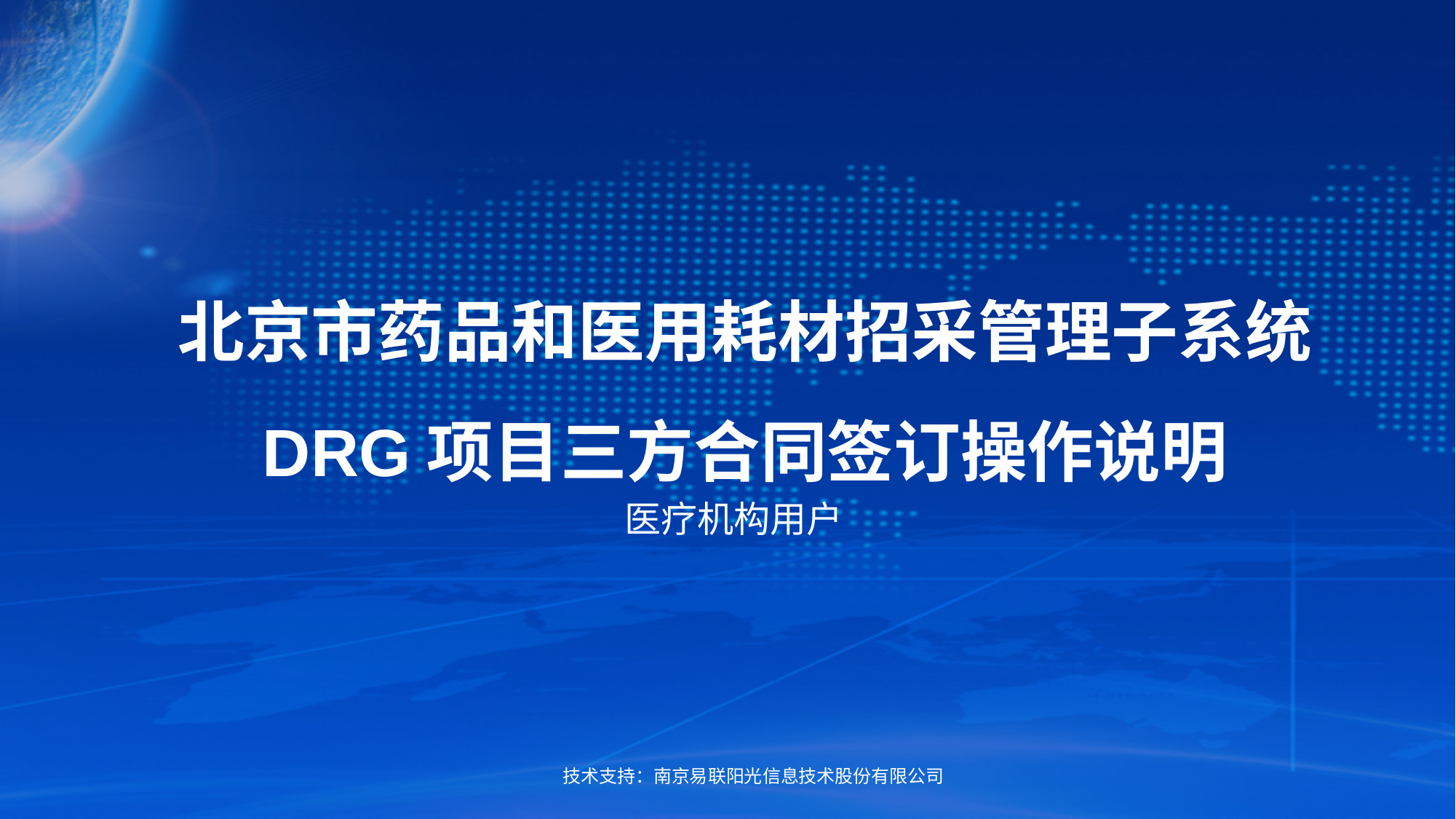

北京市药品和医用耗材招采管理子系统
DRG项目三方合同签订操作说明
医疗机构用户